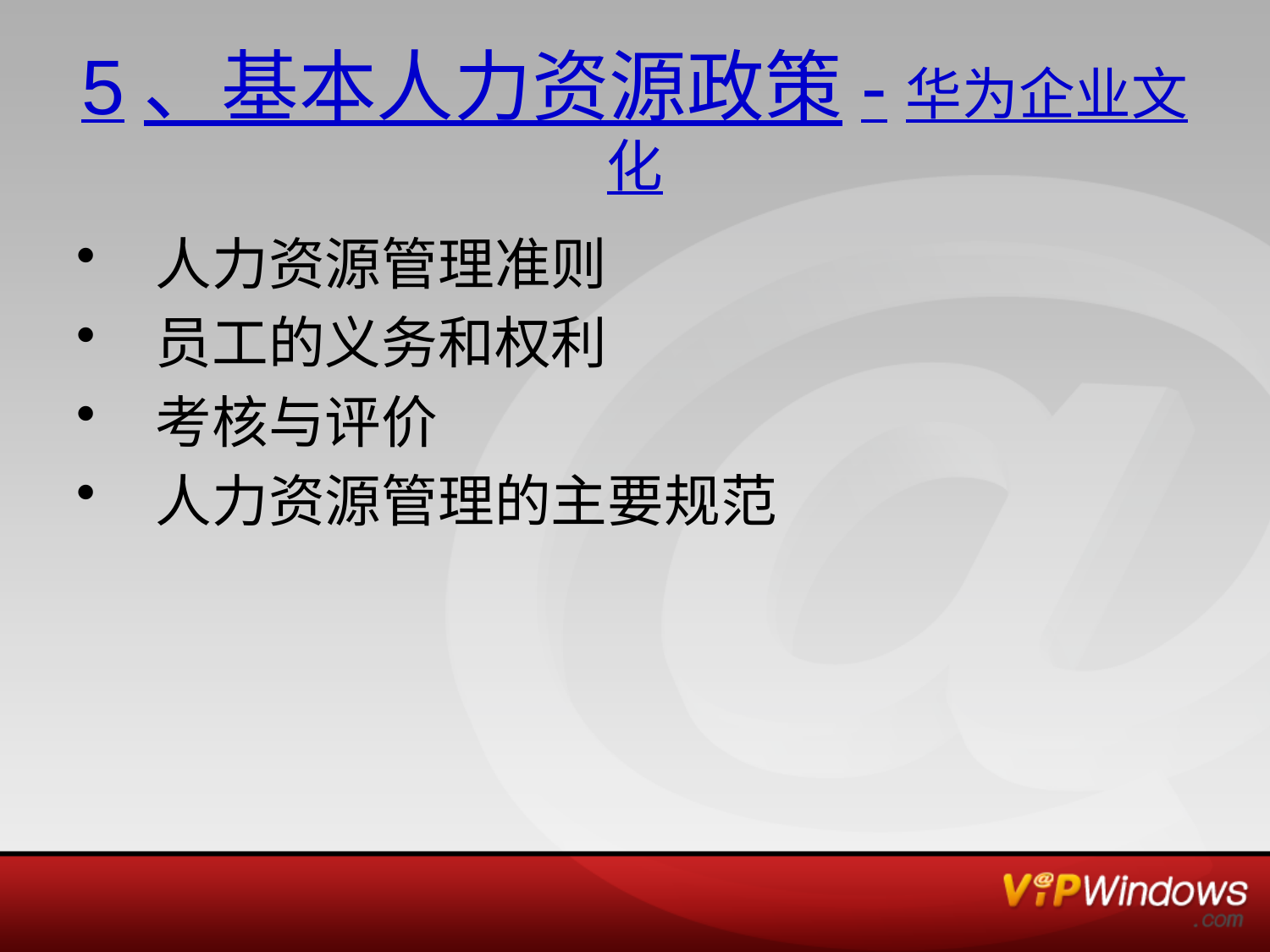

# 5、基本人力资源政策-华为企业文化
人力资源管理准则
员工的义务和权利
考核与评价
人力资源管理的主要规范